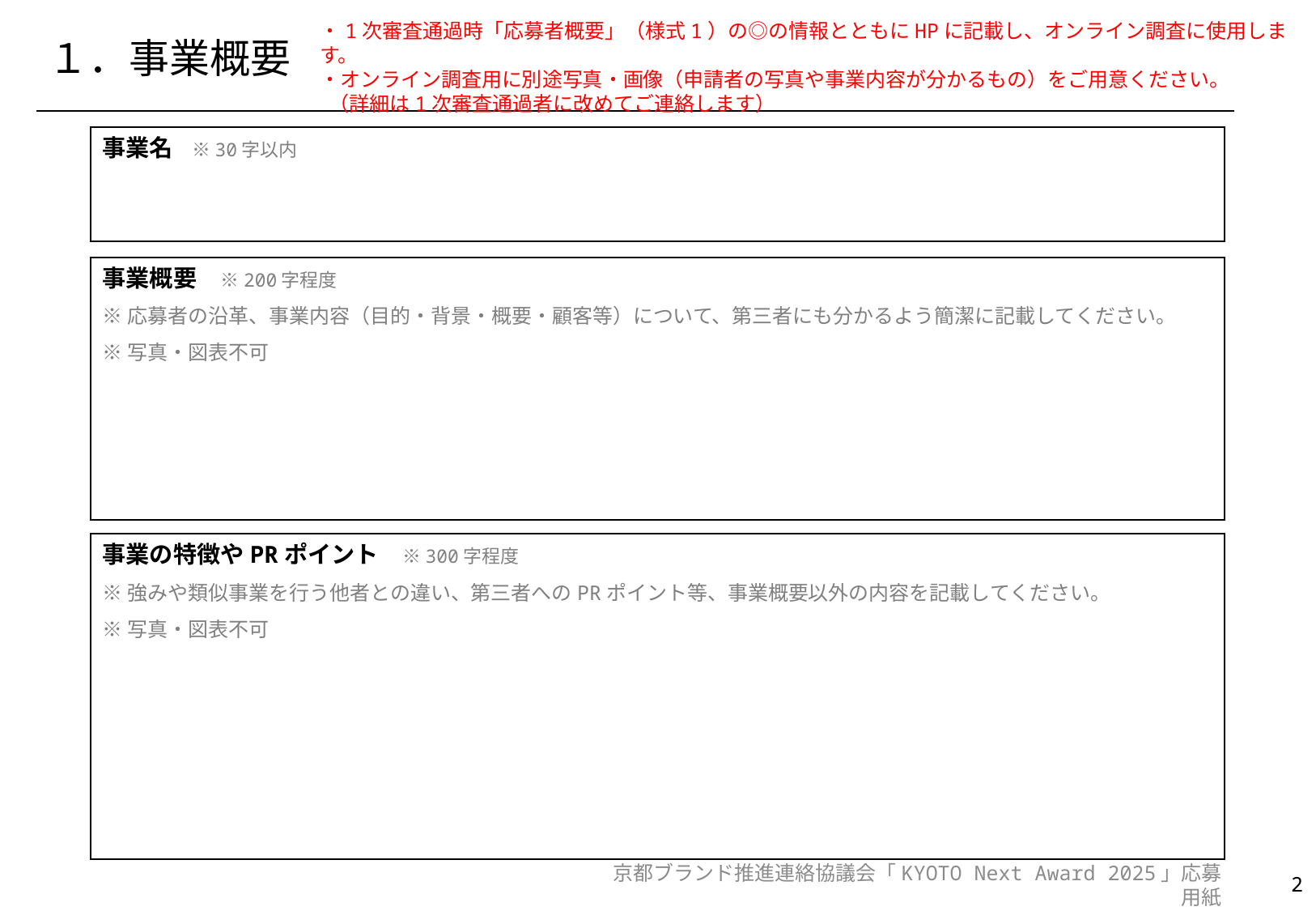

・1次審査通過時「応募者概要」（様式1）の◎の情報とともにHPに記載し、オンライン調査に使用します。
・オンライン調査用に別途写真・画像（申請者の写真や事業内容が分かるもの）をご用意ください。
 （詳細は1次審査通過者に改めてご連絡します）
# １．事業概要
事業名　※30字以内

事業概要　※200字程度
※応募者の沿革、事業内容（目的・背景・概要・顧客等）について、第三者にも分かるよう簡潔に記載してください。
※写真・図表不可

事業の特徴やPRポイント　※300字程度
※強みや類似事業を行う他者との違い、第三者へのPRポイント等、事業概要以外の内容を記載してください。
※写真・図表不可

2
京都ブランド推進連絡協議会「KYOTO Next Award 2025」応募用紙